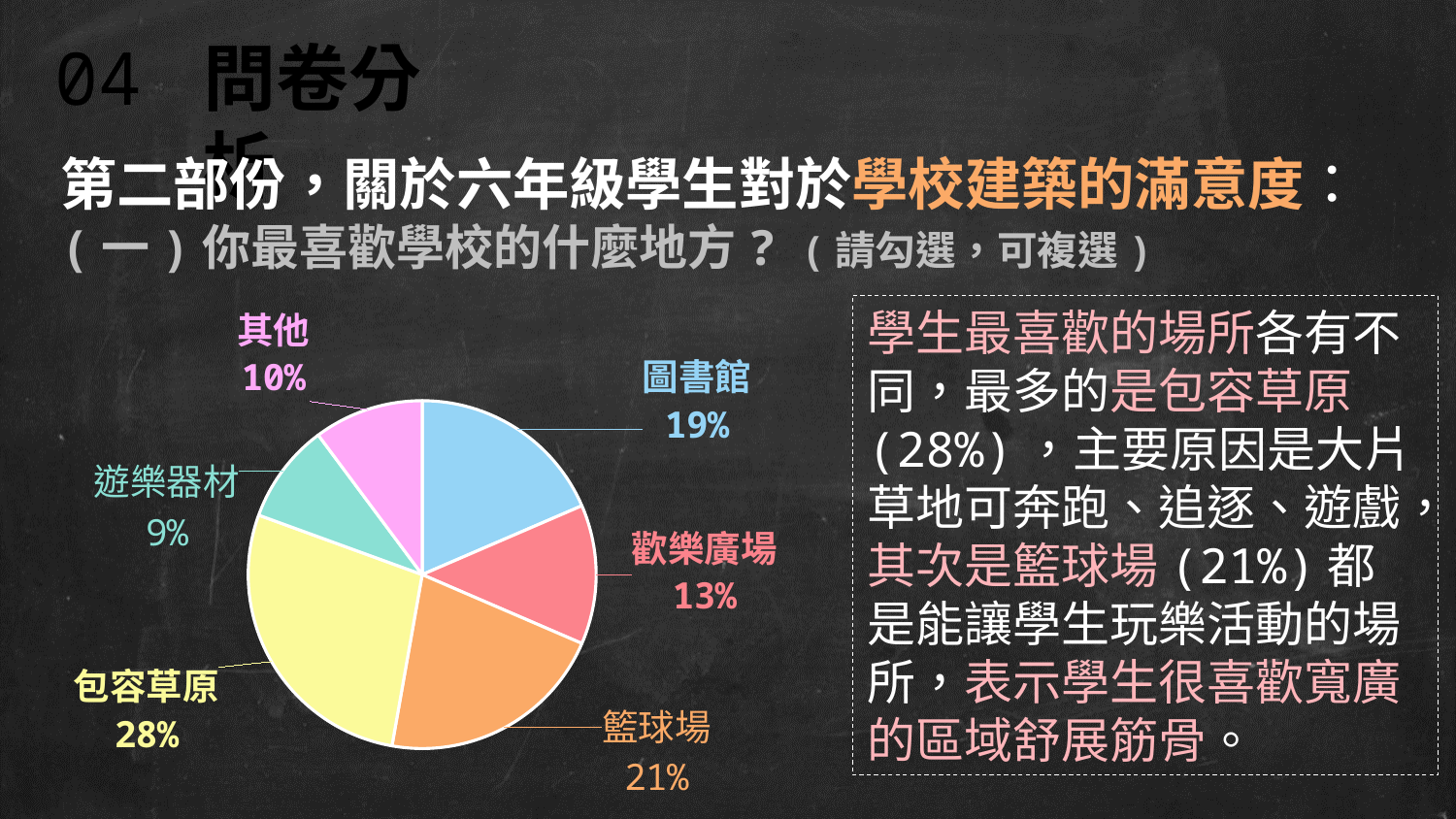

04 問卷分析
第二部份，關於六年級學生對於學校建築的滿意度：
(一)你最喜歡學校的什麼地方? (請勾選，可複選)
學生最喜歡的場所各有不同，最多的是包容草原(28%)，主要原因是大片草地可奔跑、追逐、遊戲，其次是籃球場(21%)都是能讓學生玩樂活動的場所，表示學生很喜歡寬廣的區域舒展筋骨。

### Chart

| Category |  |
|---|---|
| 圖書館 | 20.0 |
| 歡樂廣場 | 14.0 |
| 籃球場 | 23.0 |
| 包容草原 | 30.0 |
| 遊樂器材區(蝴蝶步道旁) | 10.0 |
| 其他 | 11.0 |